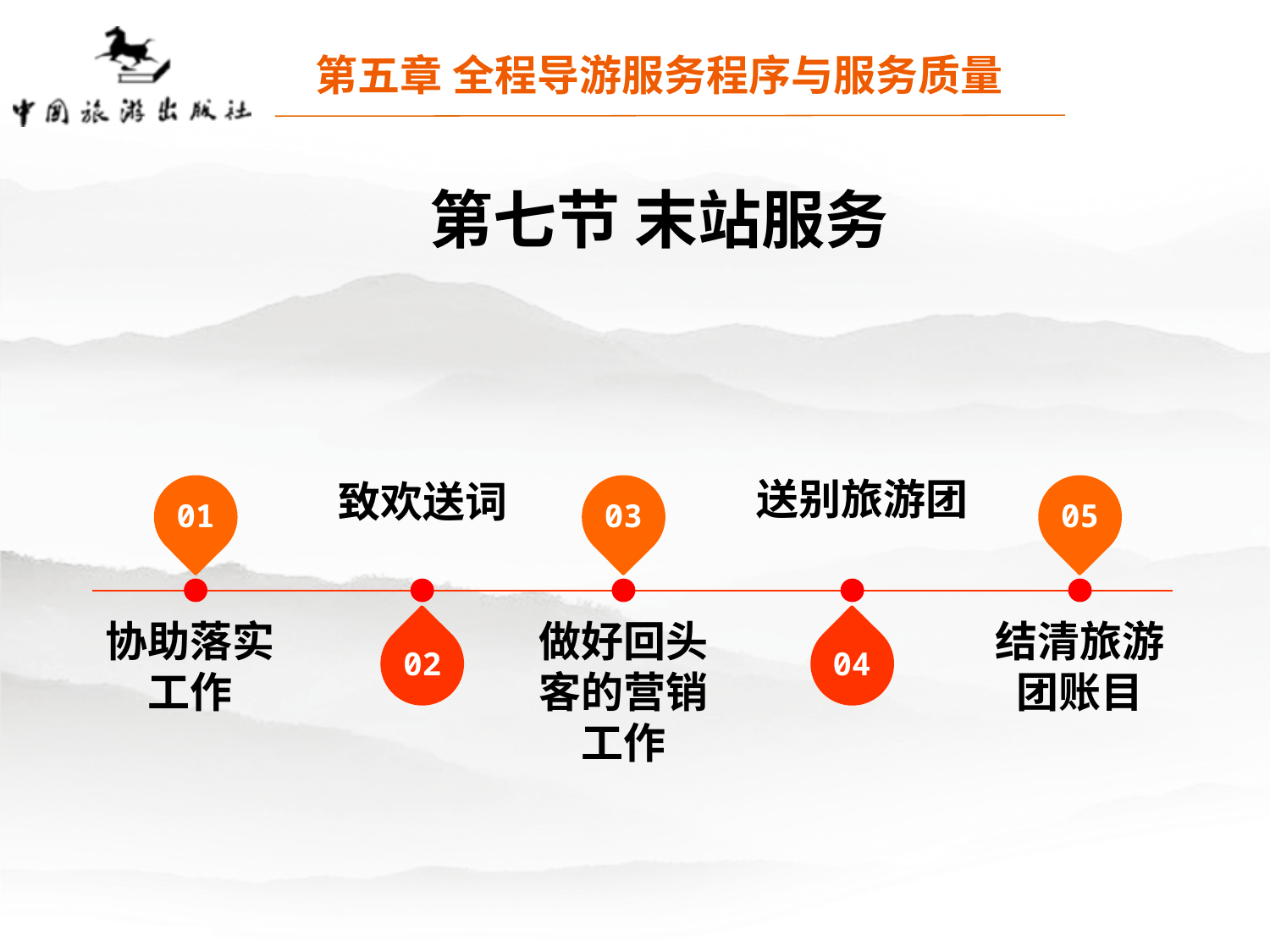

第五章 全程导游服务程序与服务质量
第七节 末站服务
送别旅游团
致欢送词

01

03

05

02

04
协助落实工作
做好回头客的营销工作
结清旅游团账目